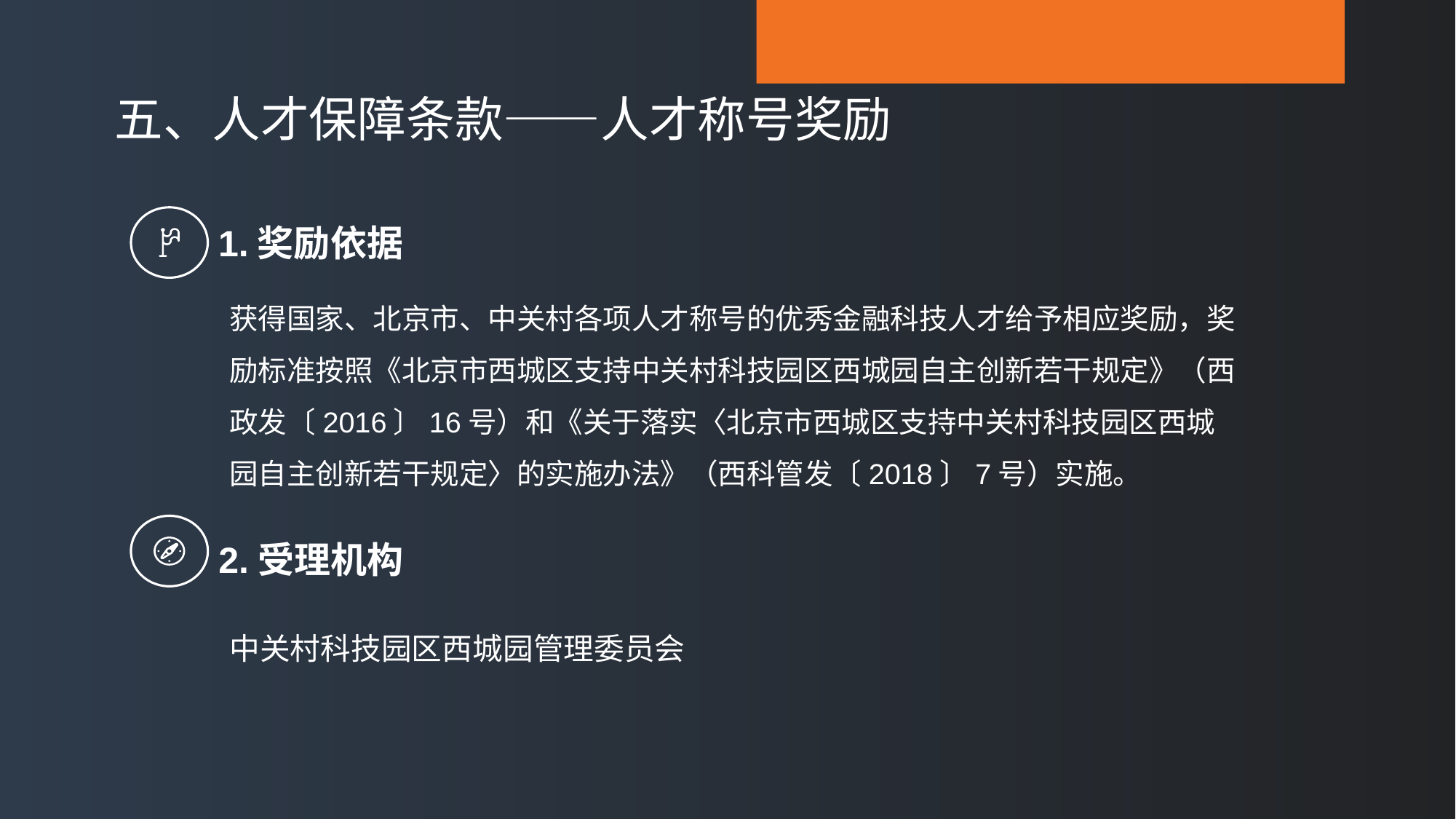

五、人才保障条款——人才称号奖励

1.奖励依据

获得国家、北京市、中关村各项人才称号的优秀金融科技人才给予相应奖励，奖励标准按照《北京市西城区支持中关村科技园区西城园自主创新若干规定》（西政发〔2016〕16号）和《关于落实〈北京市西城区支持中关村科技园区西城园自主创新若干规定〉的实施办法》（西科管发〔2018〕7号）实施。

2.受理机构
中关村科技园区西城园管理委员会